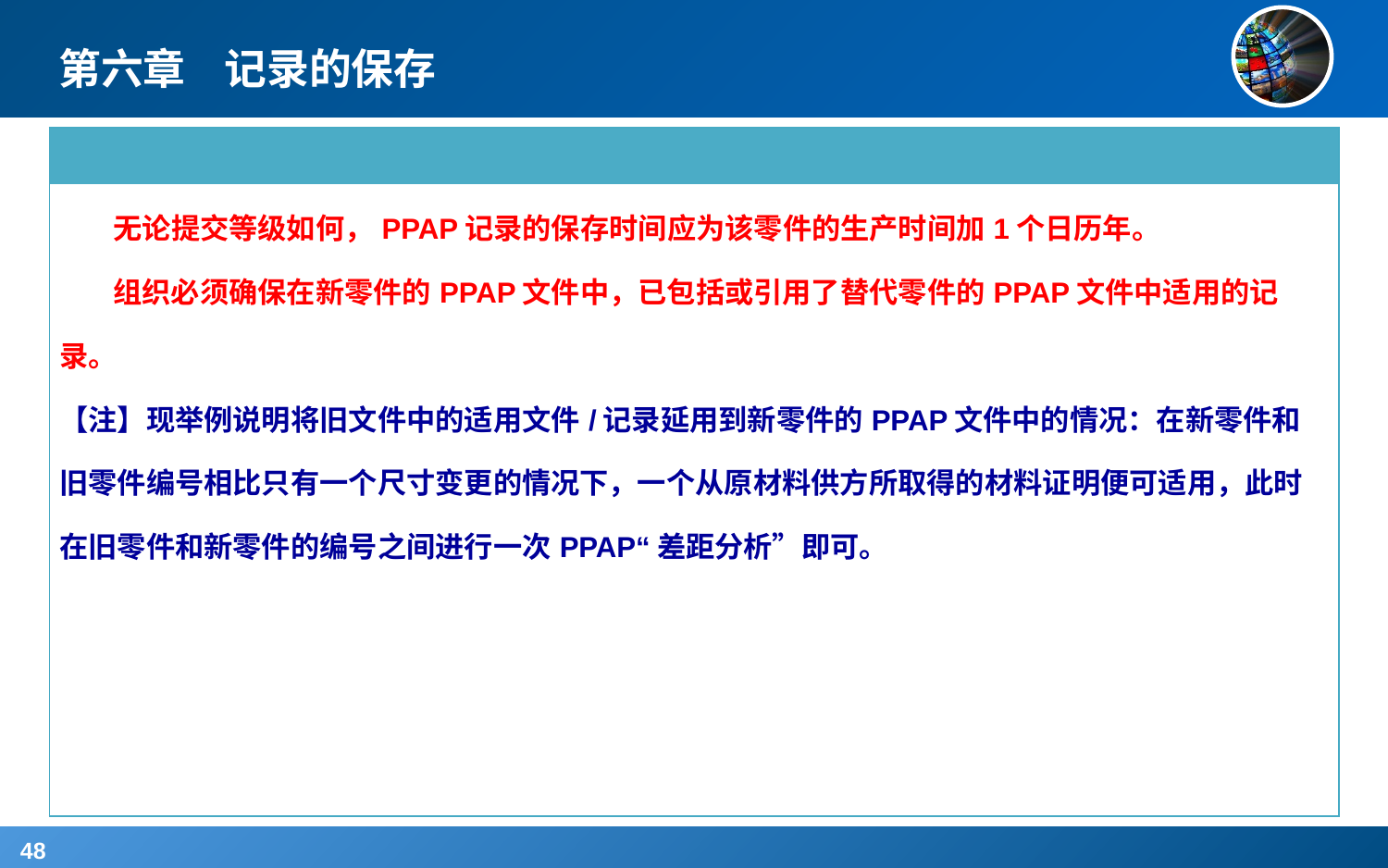

# 第六章    记录的保存
|  |
| --- |
| 无论提交等级如何，PPAP记录的保存时间应为该零件的生产时间加1个日历年。 组织必须确保在新零件的PPAP文件中，已包括或引用了替代零件的PPAP文件中适用的记录。 【注】现举例说明将旧文件中的适用文件/记录延用到新零件的PPAP文件中的情况：在新零件和旧零件编号相比只有一个尺寸变更的情况下，一个从原材料供方所取得的材料证明便可适用，此时在旧零件和新零件的编号之间进行一次PPAP“差距分析”即可。 |